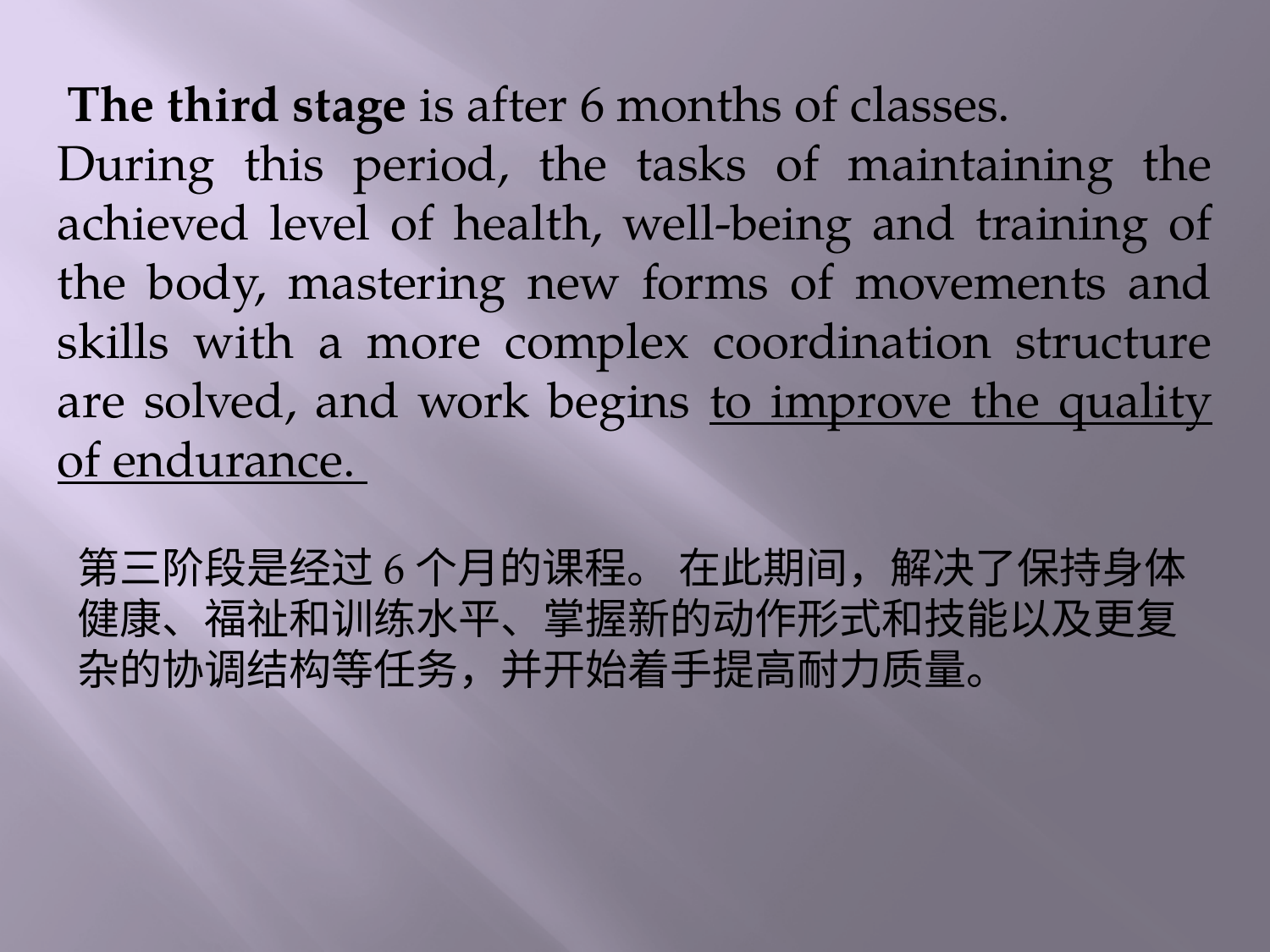

The third stage is after 6 months of classes.
During this period, the tasks of maintaining the achieved level of health, well-being and training of the body, mastering new forms of movements and skills with a more complex coordination structure are solved, and work begins to improve the quality of endurance.

第三阶段是经过6个月的课程。 在此期间，解决了保持身体健康、福祉和训练水平、掌握新的动作形式和技能以及更复杂的协调结构等任务，并开始着手提高耐力质量。